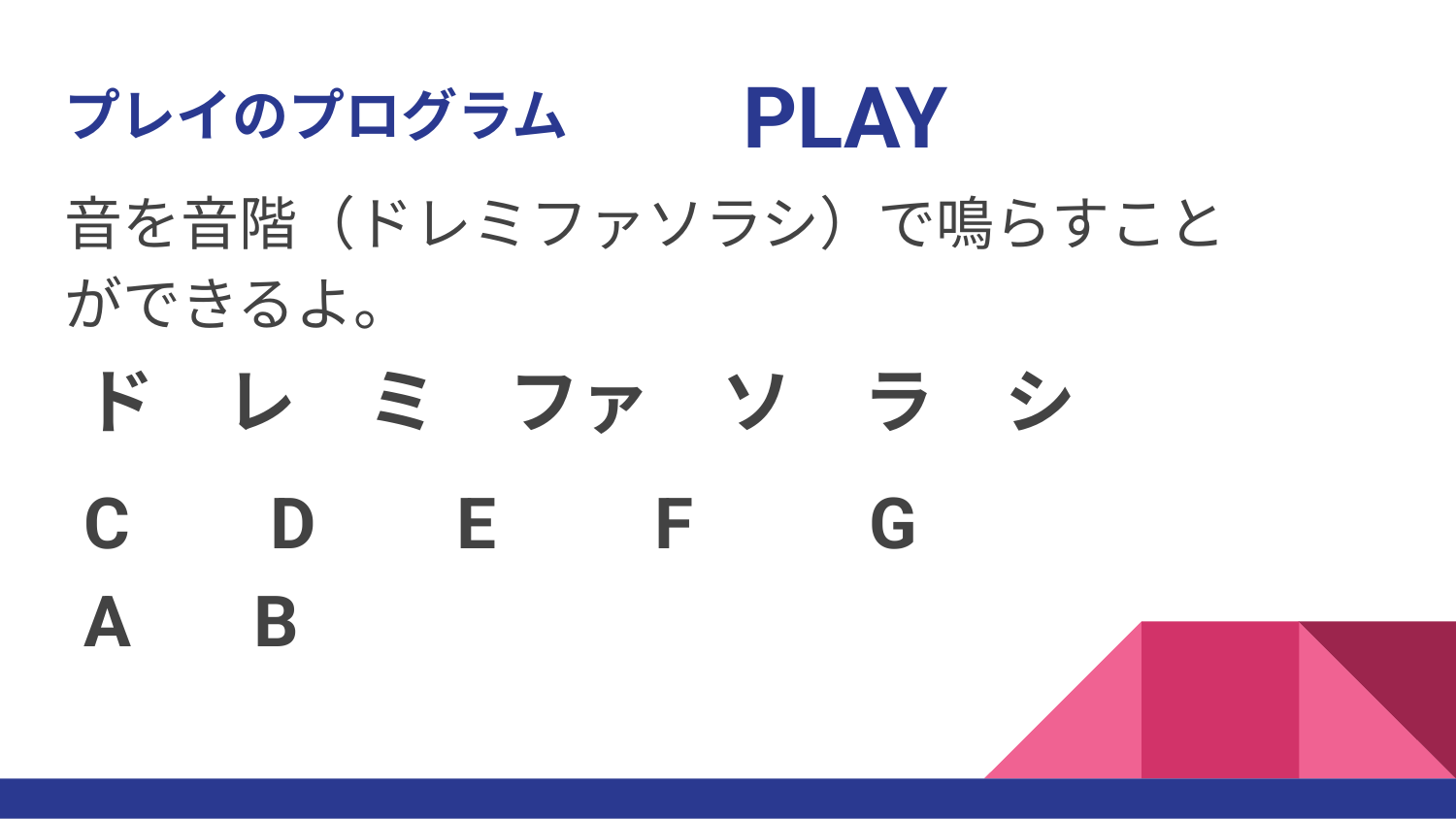

PLAY
# プレイのプログラム
音を音階（ドレミファソラシ）で鳴らすことができるよ。
ド　レ　ミ　ファ　ソ　ラ　シ
C　  D　  E　   F　　G　  A　 B